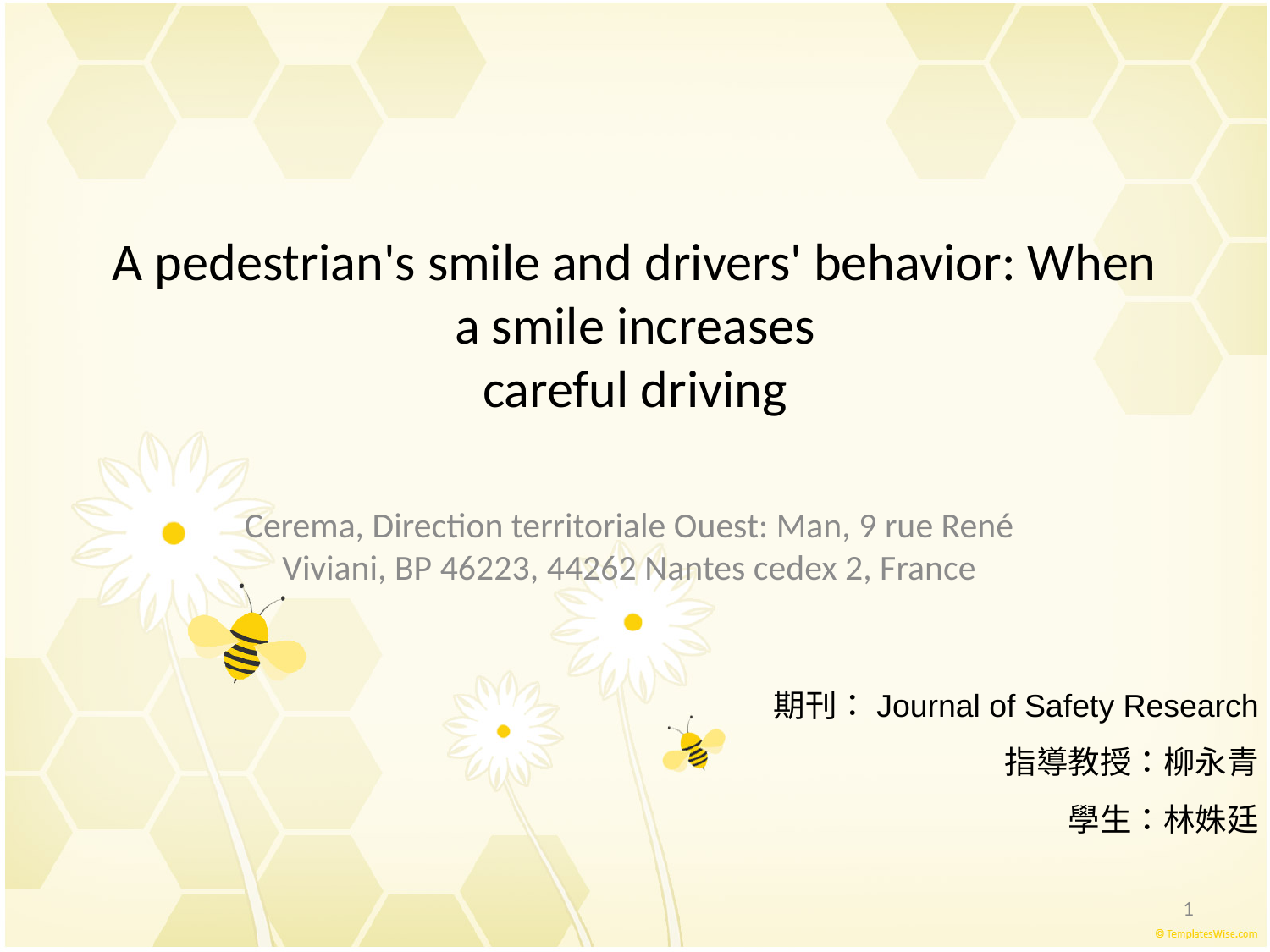

# A pedestrian's smile and drivers' behavior: When a smile increases careful driving
Cerema, Direction territoriale Ouest: Man, 9 rue René Viviani, BP 46223, 44262 Nantes cedex 2, France
期刊：Journal of Safety Research
指導教授：柳永青
學生：林姝廷

1